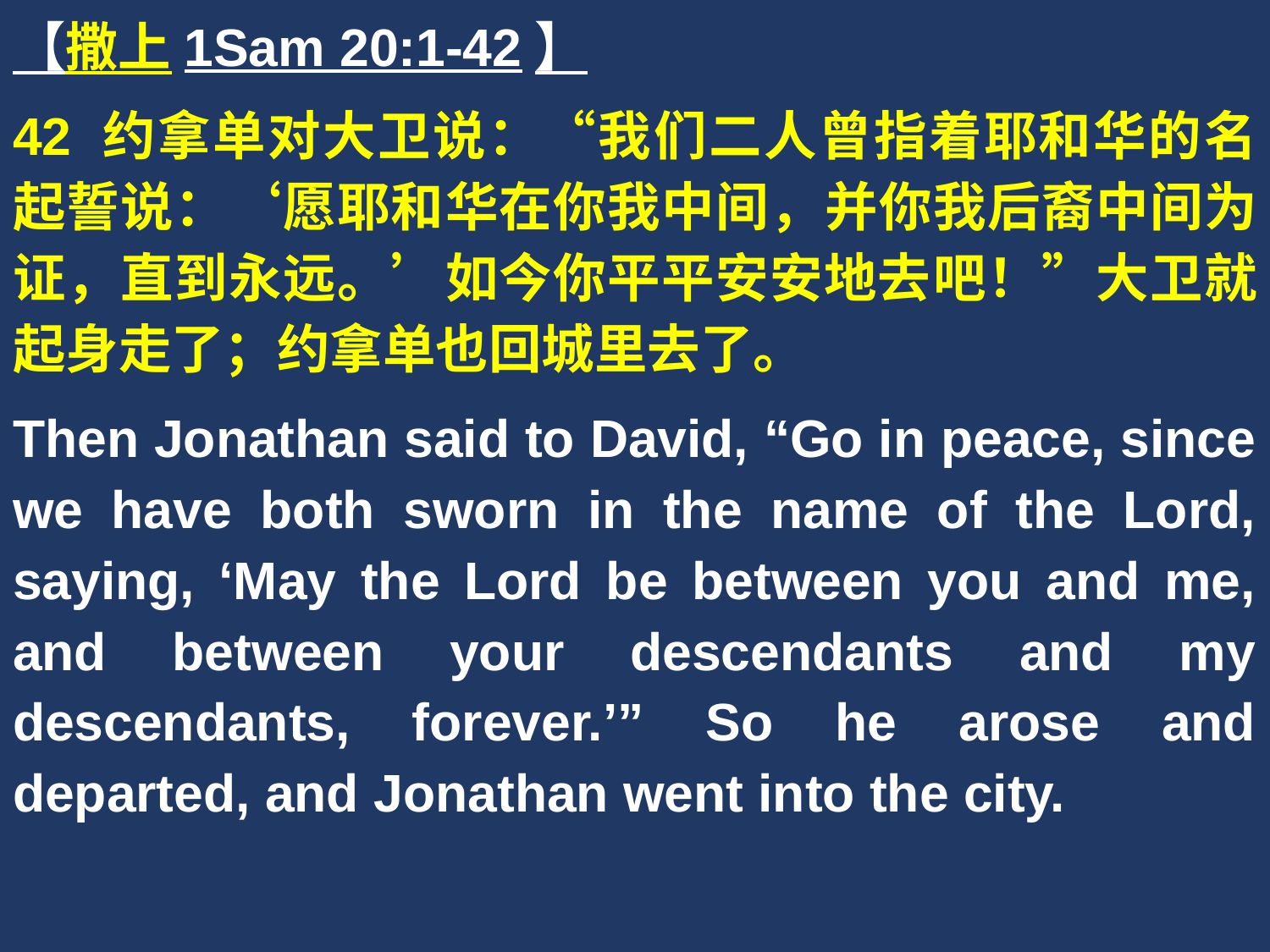

【撒上1Sam 20:1-42】
42 约拿单对大卫说：“我们二人曾指着耶和华的名起誓说：‘愿耶和华在你我中间，并你我后裔中间为证，直到永远。’如今你平平安安地去吧！”大卫就起身走了；约拿单也回城里去了。
Then Jonathan said to David, “Go in peace, since we have both sworn in the name of the Lord, saying, ‘May the Lord be between you and me, and between your descendants and my descendants, forever.’” So he arose and departed, and Jonathan went into the city.